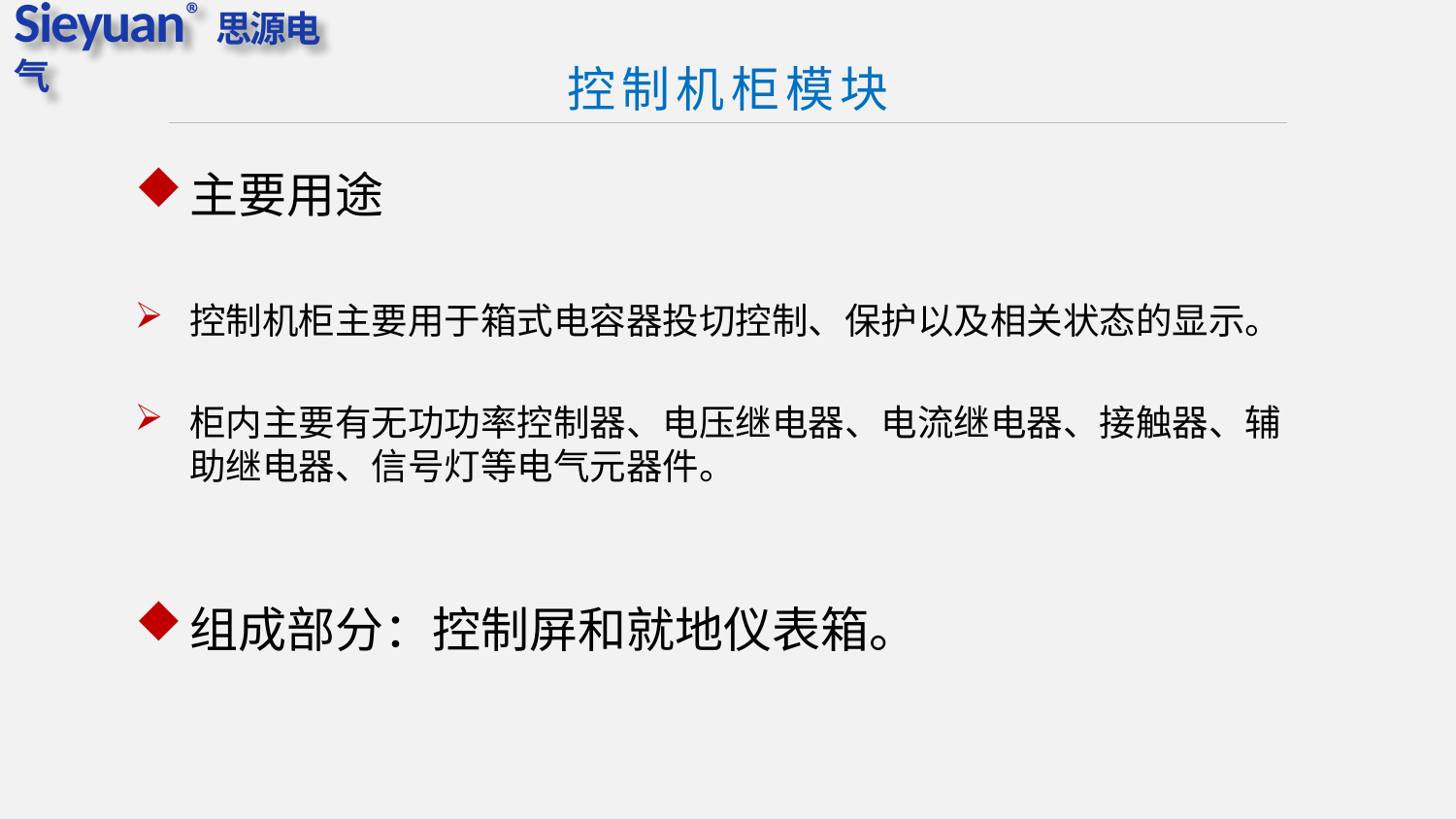

控制机柜模块
主要用途

控制机柜主要用于箱式电容器投切控制、保护以及相关状态的显示。

柜内主要有无功功率控制器、电压继电器、电流继电器、接触器、辅助继电器、信号灯等电气元器件。

组成部分：控制屏和就地仪表箱。